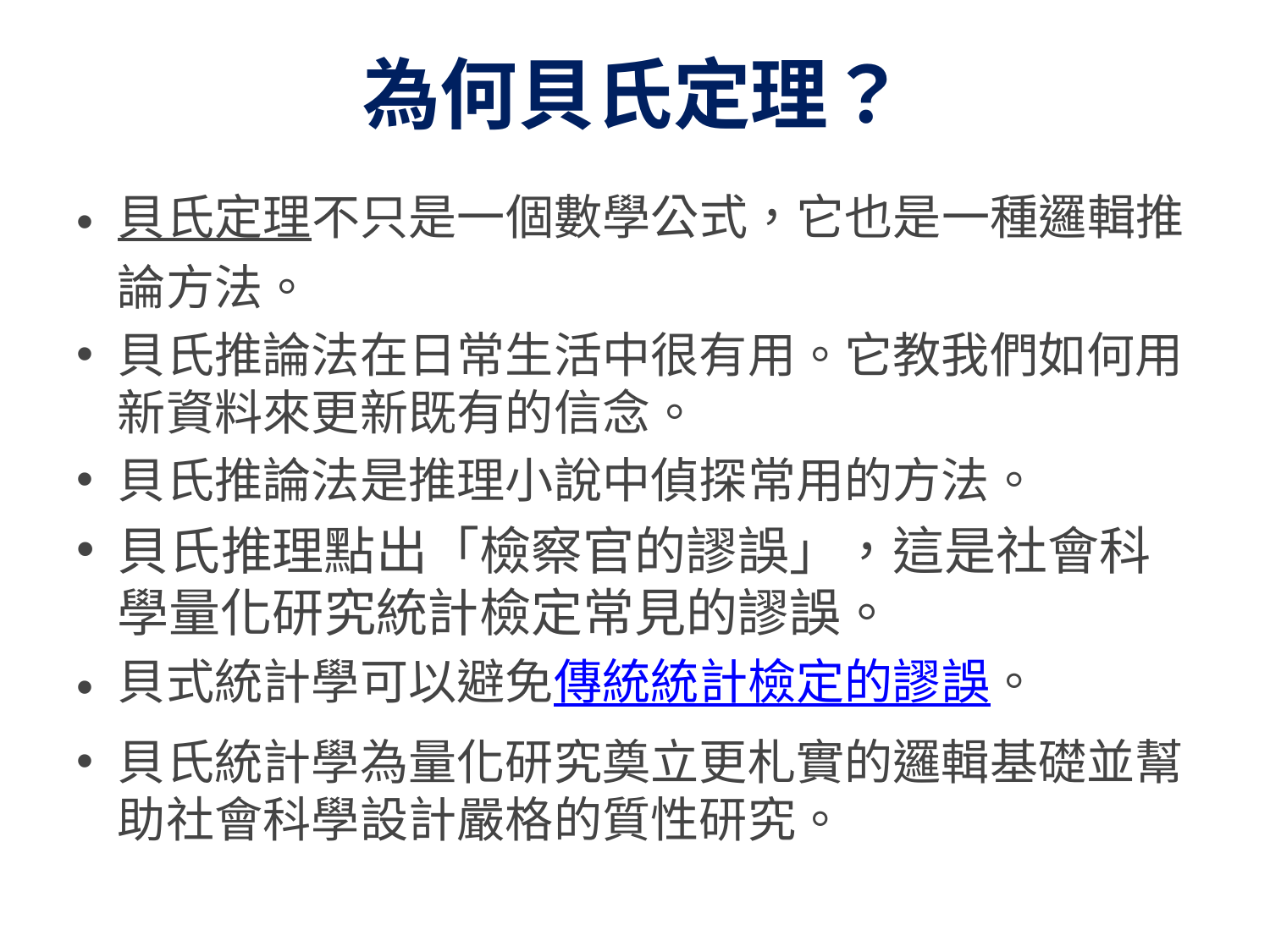

# 為何貝氏定理？
貝氏定理不只是一個數學公式，它也是一種邏輯推論方法。
貝氏推論法在日常生活中很有用。它教我們如何用新資料來更新既有的信念。
貝氏推論法是推理小說中偵探常用的方法。
貝氏推理點出「檢察官的謬誤」，這是社會科學量化研究統計檢定常見的謬誤。
貝式統計學可以避免傳統統計檢定的謬誤。
貝氏統計學為量化研究奠立更札實的邏輯基礎並幫助社會科學設計嚴格的質性研究。